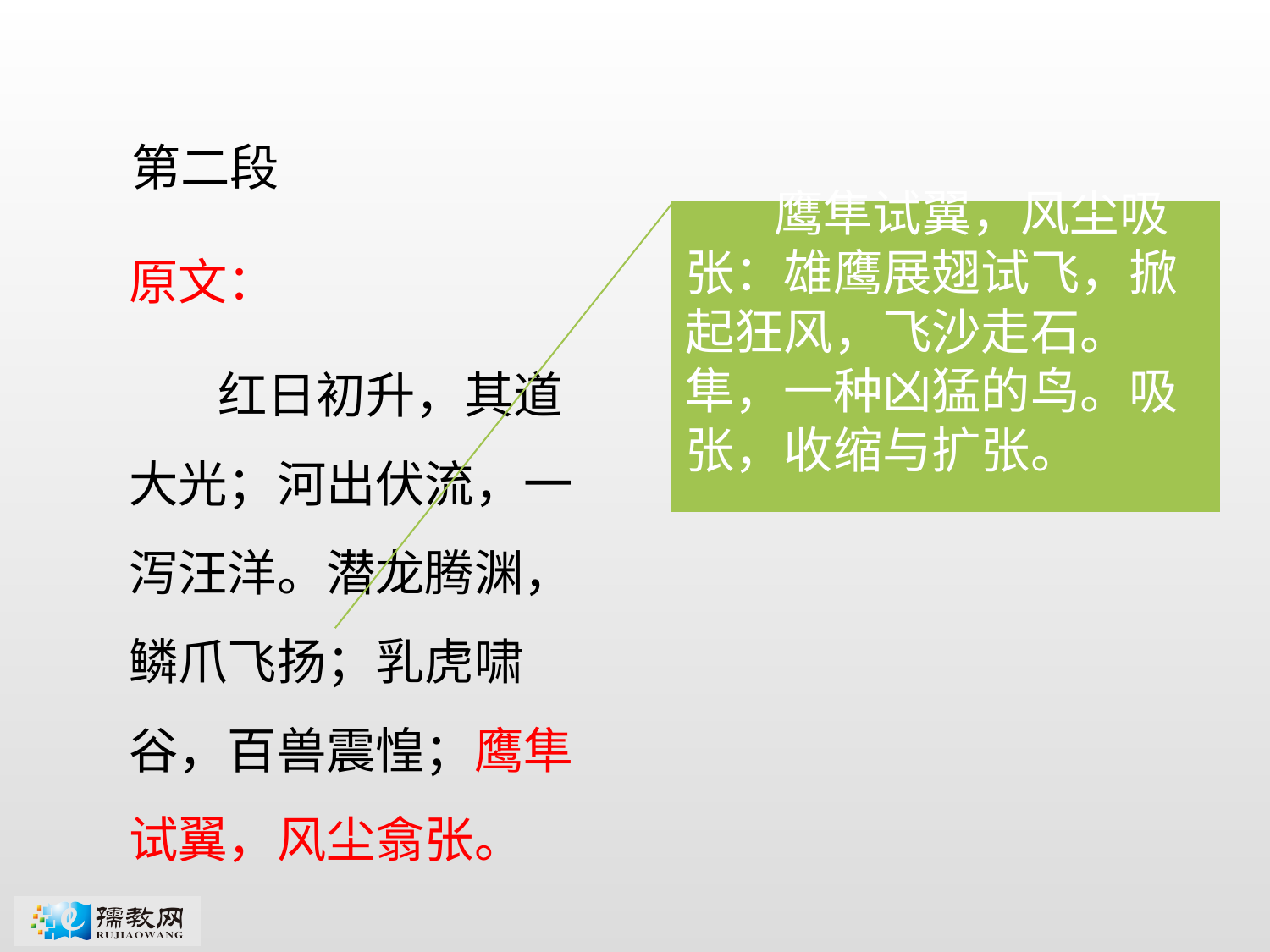

第二段

       鹰隼试翼，风尘吸张：雄鹰展翅试飞，掀起狂风，飞沙走石。隼，一种凶猛的鸟。吸张，收缩与扩张。

原文：
       红日初升，其道大光；河出伏流，一泻汪洋。潜龙腾渊，鳞爪飞扬；乳虎啸谷，百兽震惶；鹰隼试翼，风尘翕张。